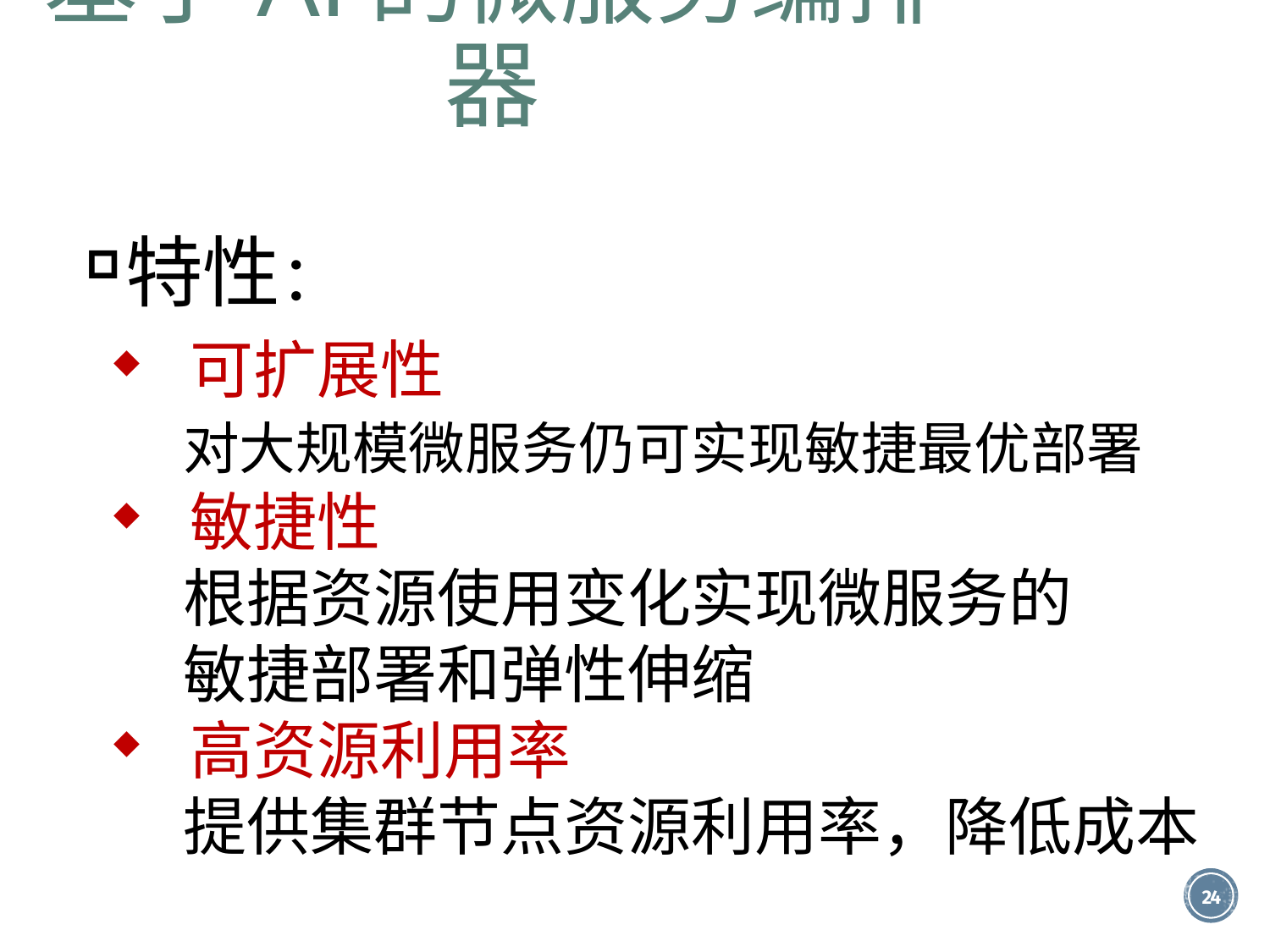

基于AI的微服务编排器
特性：
可扩展性
    对大规模微服务仍可实现敏捷最优部署
敏捷性
    根据资源使用变化实现微服务的
    敏捷部署和弹性伸缩
高资源利用率
    提供集群节点资源利用率，降低成本
24